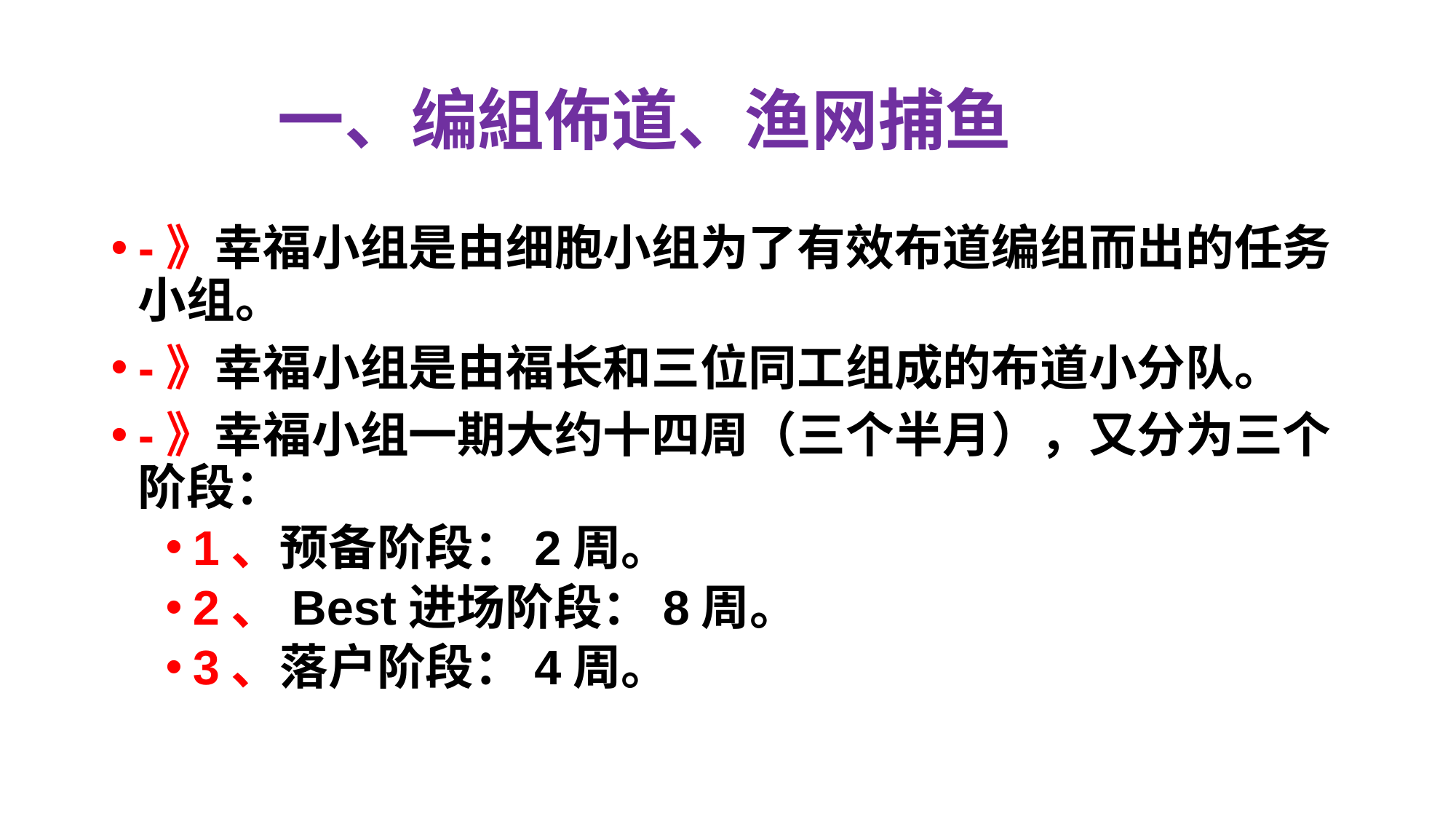

# 一、编組佈道、渔网捕鱼
-》幸福小组是由细胞小组为了有效布道编组而出的任务小组。
-》幸福小组是由福长和三位同工组成的布道小分队。
-》幸福小组一期大约十四周（三个半月），又分为三个阶段：
1、预备阶段：2周。
2、Best进场阶段：8周。
3、落户阶段：4周。